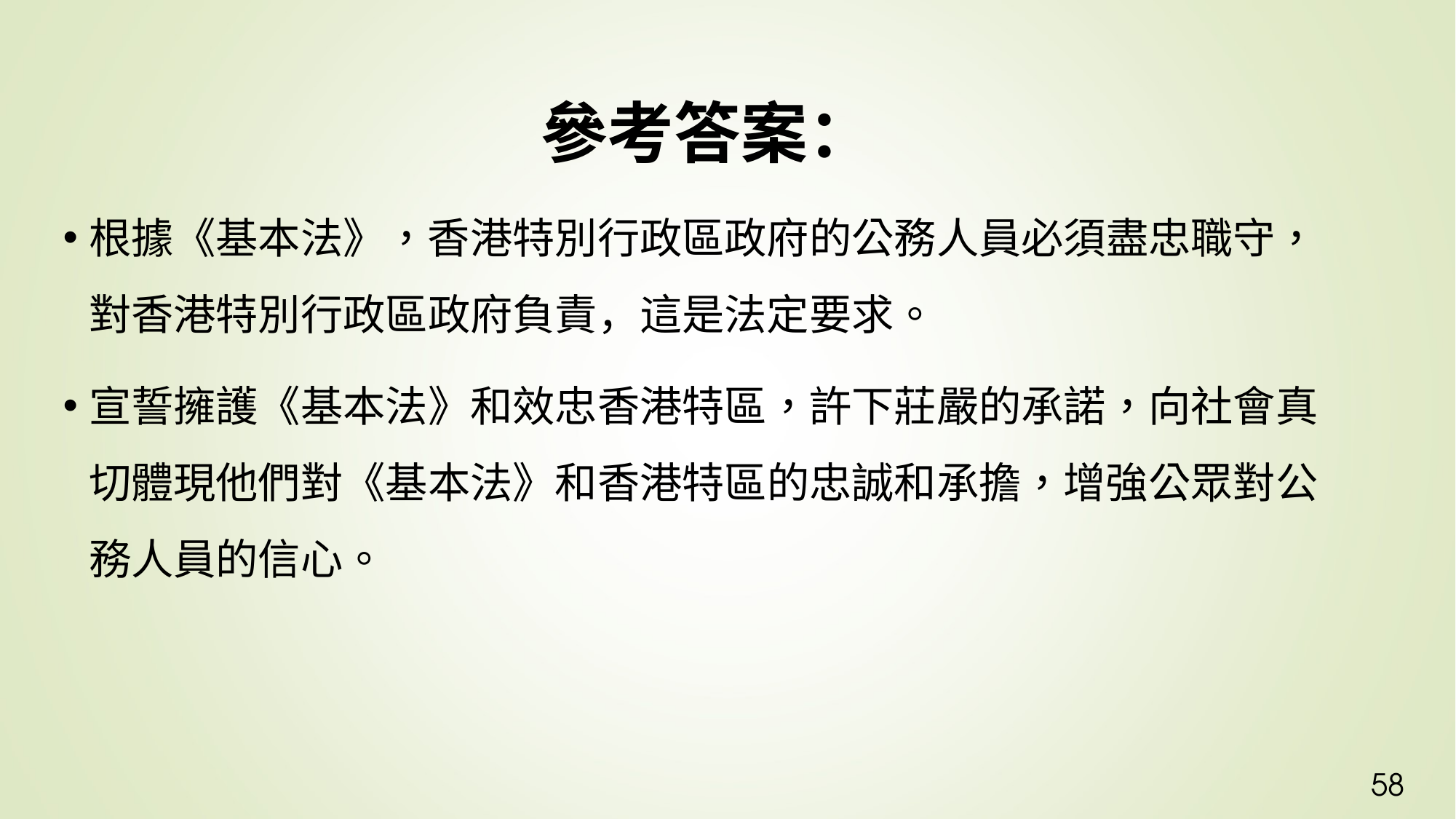

參考答案：
根據《基本法》，香港特別行政區政府的公務人員必須盡忠職守，對香港特別行政區政府負責，這是法定要求。
宣誓擁護《基本法》和效忠香港特區，許下莊嚴的承諾，向社會真切體現他們對《基本法》和香港特區的忠誠和承擔，增強公眾對公務人員的信心。
58